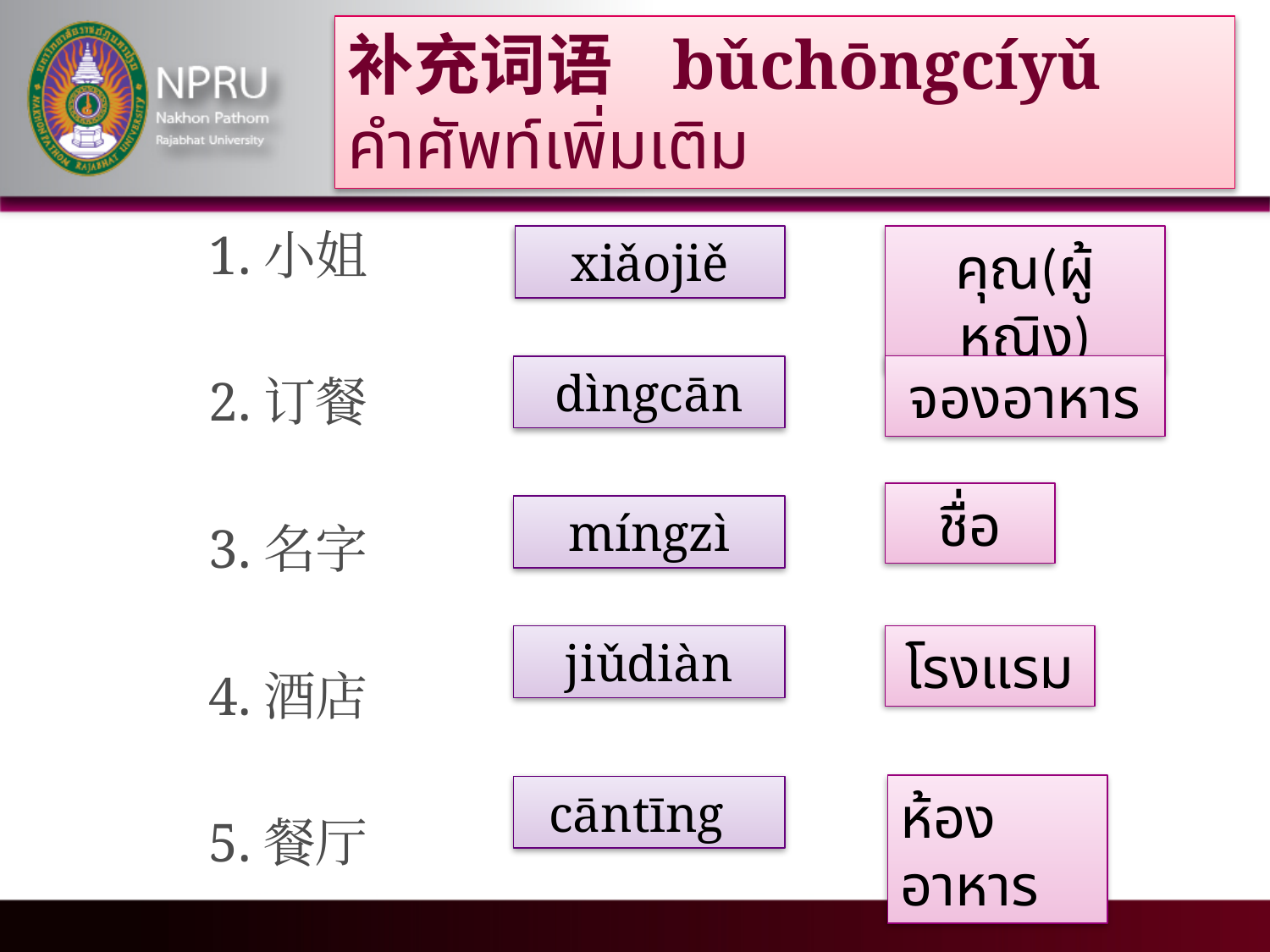

# 补充词语   bǔchōngcíyǔ คำศัพท์เพิ่มเติม
1.小姐

2.订餐

3.名字

4.酒店

5.餐厅
xiǎojiě
คุณ(ผู้หญิง)
dìngcān
จองอาหาร
ชื่อ
míngzì
jiǔdiàn
โรงแรม
ห้องอาหาร
cāntīng